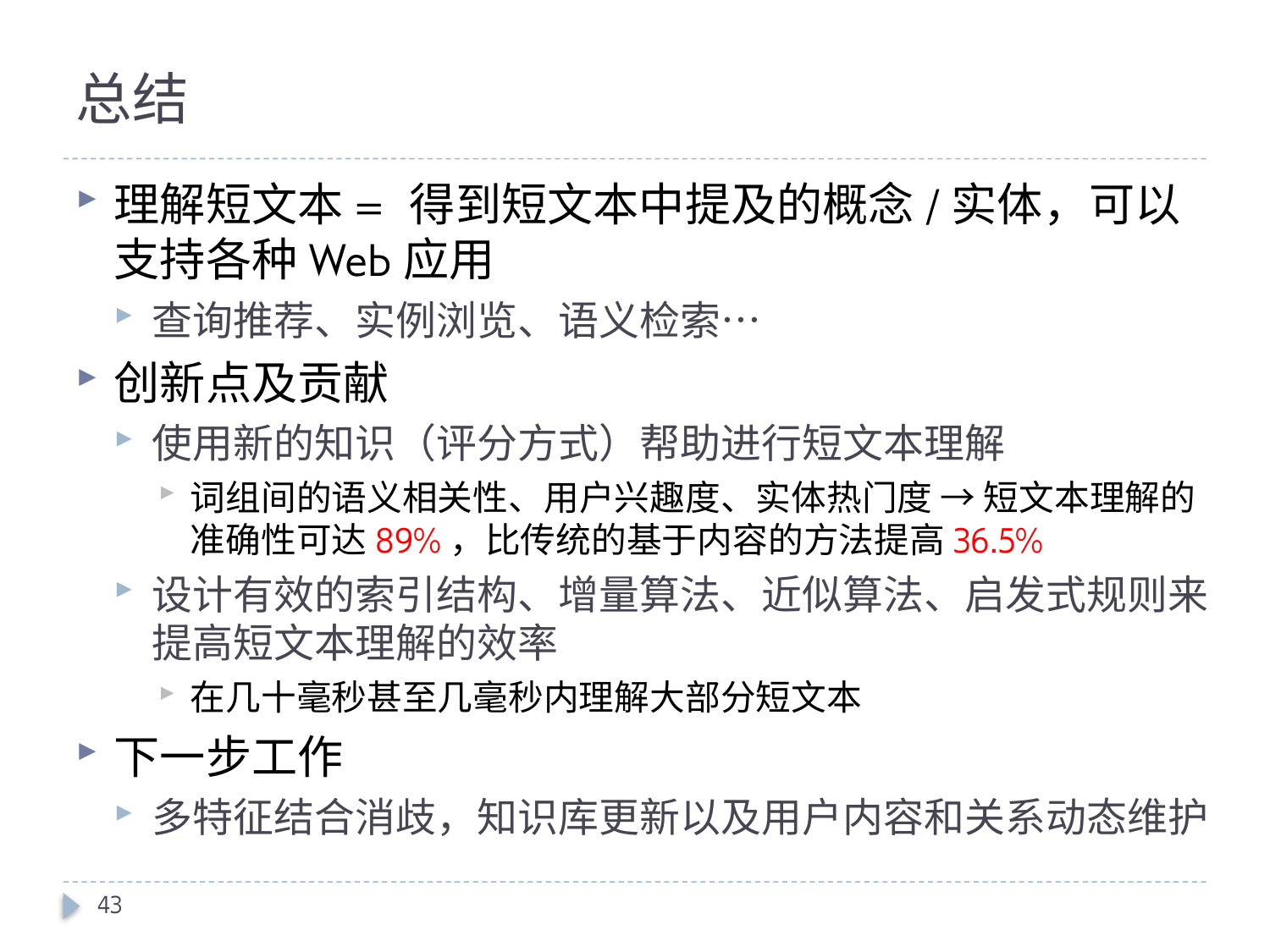

# 总结
理解短文本= 得到短文本中提及的概念/实体，可以支持各种Web应用
查询推荐、实例浏览、语义检索…
创新点及贡献
使用新的知识（评分方式）帮助进行短文本理解
词组间的语义相关性、用户兴趣度、实体热门度 → 短文本理解的准确性可达89%，比传统的基于内容的方法提高36.5%
设计有效的索引结构、增量算法、近似算法、启发式规则来提高短文本理解的效率
在几十毫秒甚至几毫秒内理解大部分短文本
下一步工作
多特征结合消歧，知识库更新以及用户内容和关系动态维护
43